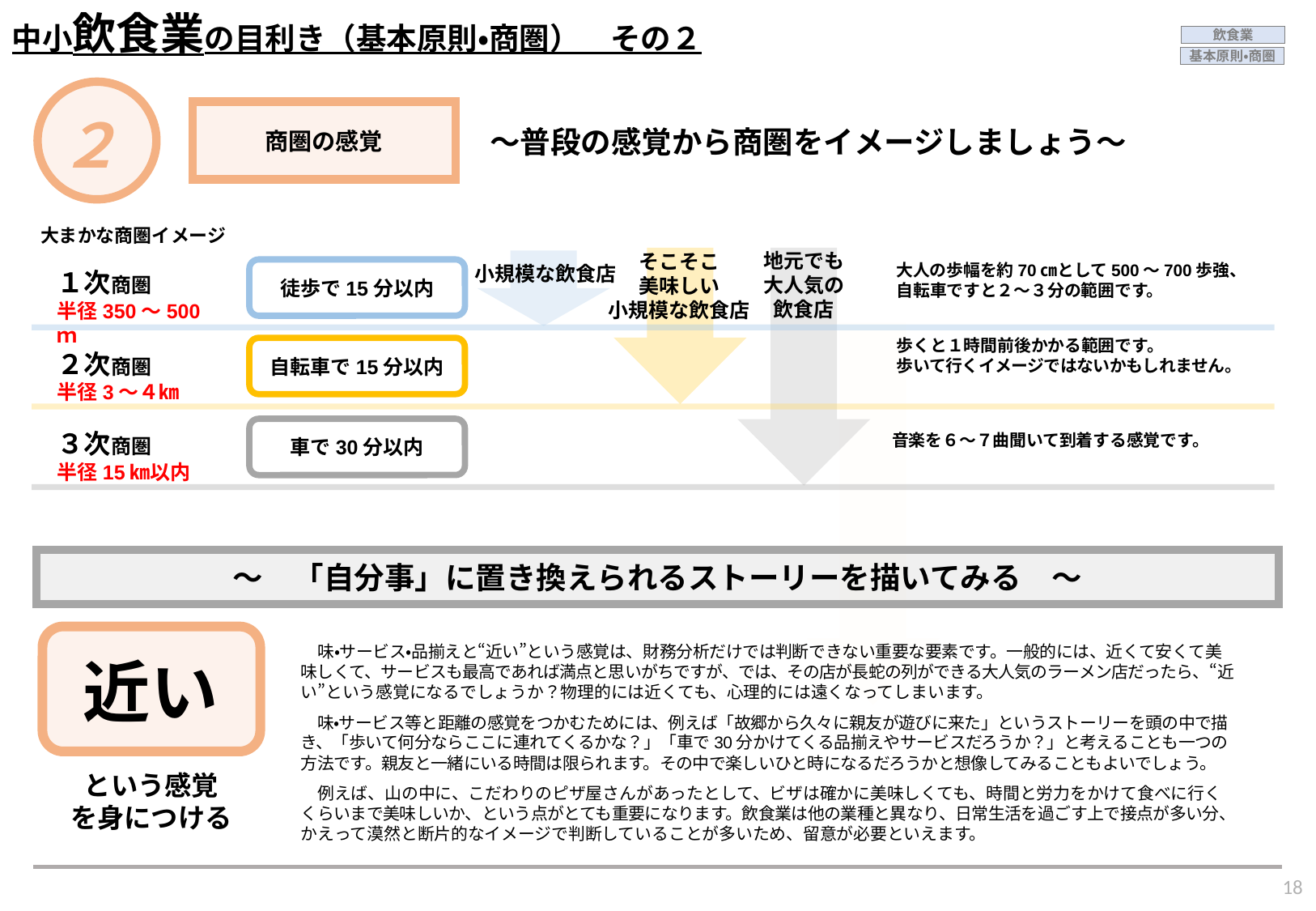

中小飲食業の目利き（基本原則・商圏）　その２
飲食業
基本原則・商圏

２
商圏の感覚
～普段の感覚から商圏をイメージしましょう～
大まかな商圏イメージ
地元でも
大人気の
飲食店
そこそこ
美味しい
小規模な飲食店
小規模な飲食店
徒歩で15分以内
１次商圏
半径350～500ｍ
自転車で15分以内
２次商圏
半径3～４㎞
車で30分以内
３次商圏
半径15㎞以内

大人の歩幅を約70㎝として500～700歩強、
自転車ですと２～３分の範囲です。

歩くと１時間前後かかる範囲です。
歩いて行くイメージではないかもしれません。
音楽を６～７曲聞いて到着する感覚です。
～　「自分事」に置き換えられるストーリーを描いてみる　～

　味・サービス・品揃えと“近い”という感覚は、財務分析だけでは判断できない重要な要素です。一般的には、近くて安くて美味しくて、サービスも最高であれば満点と思いがちですが、では、その店が長蛇の列ができる大人気のラーメン店だったら、“近い”という感覚になるでしょうか？物理的には近くても、心理的には遠くなってしまいます。
　味・サービス等と距離の感覚をつかむためには、例えば「故郷から久々に親友が遊びに来た」というストーリーを頭の中で描き、「歩いて何分ならここに連れてくるかな？」「車で30分かけてくる品揃えやサービスだろうか？」と考えることも一つの方法です。親友と一緒にいる時間は限られます。その中で楽しいひと時になるだろうかと想像してみることもよいでしょう。
　例えば、山の中に、こだわりのピザ屋さんがあったとして、ビザは確かに美味しくても、時間と労力をかけて食べに行くくらいまで美味しいか、という点がとても重要になります。飲食業は他の業種と異なり、日常生活を過ごす上で接点が多い分、かえって漠然と断片的なイメージで判断していることが多いため、留意が必要といえます。
近い
という感覚
を身につける
18